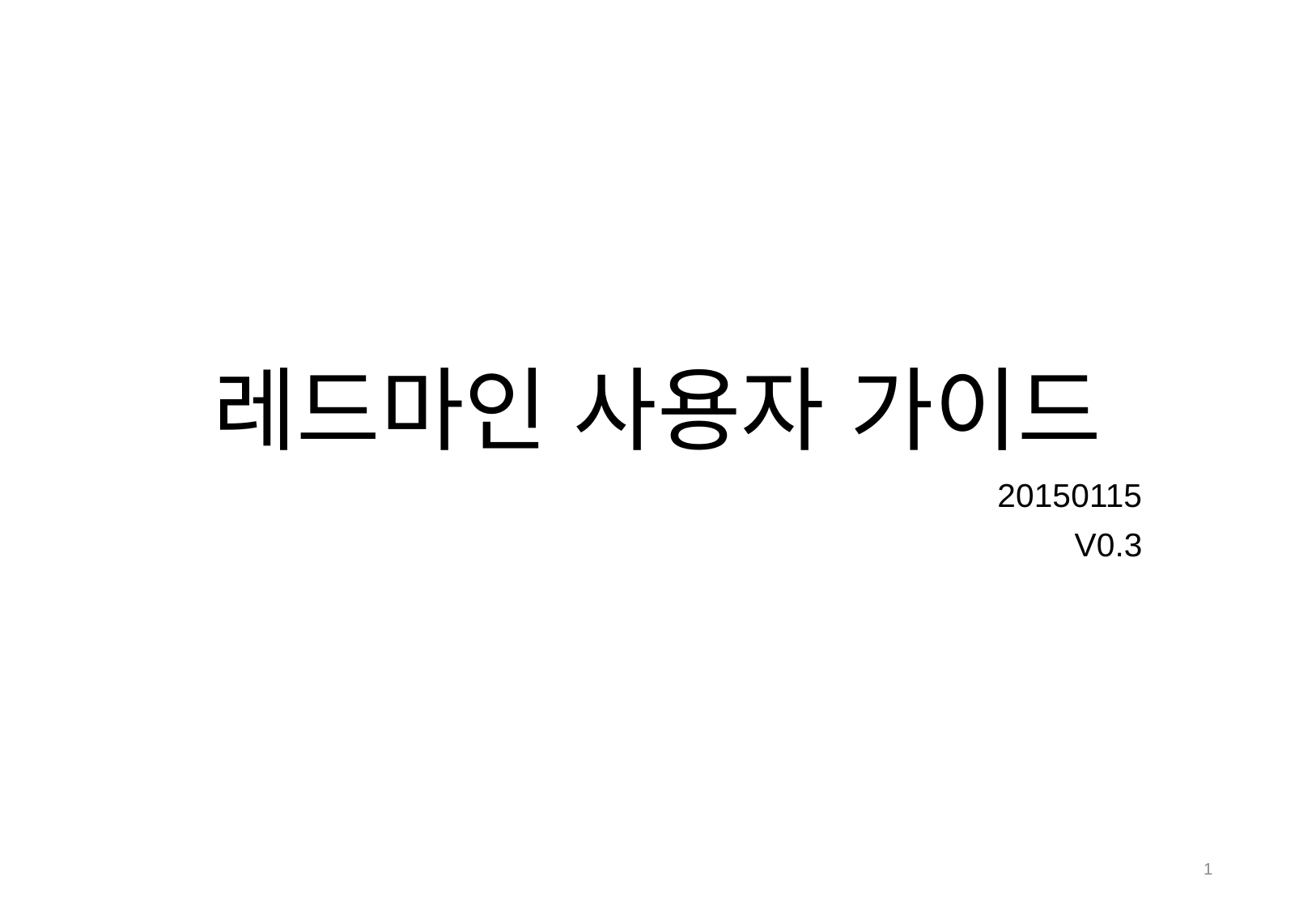

# 레드마인 사용자 가이드
20150115
V0.3
1